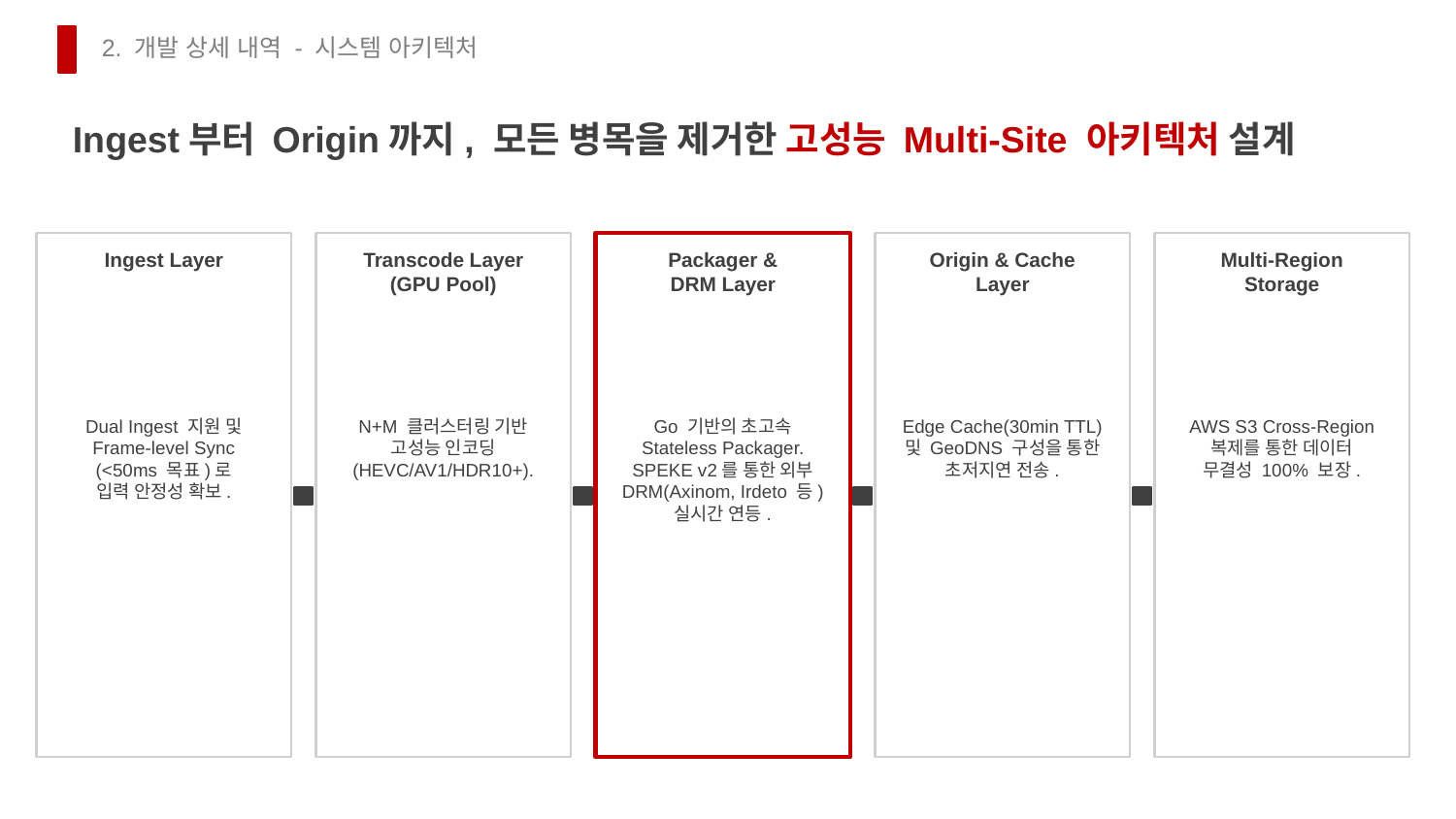

2. 개발 상세 내역 - 시스템 아키텍처

Ingest부터 Origin까지, 모든 병목을 제거한 고성능 Multi-Site 아키텍처 설계

Ingest Layer
Transcode Layer
(GPU Pool)
Packager &
DRM Layer
Origin & Cache
Layer
Multi-Region
Storage
Dual Ingest 지원 및
Frame-level Sync
(<50ms 목표)로
입력 안정성 확보.
N+M 클러스터링 기반
고성능 인코딩
(HEVC/AV1/HDR10+).
Go 기반의 초고속
Stateless Packager.
SPEKE v2를 통한 외부
DRM(Axinom, Irdeto 등)
실시간 연등.
Edge Cache(30min TTL)
및 GeoDNS 구성을 통한
초저지연 전송.
AWS S3 Cross-Region
복제를 통한 데이터
무결성 100% 보장.